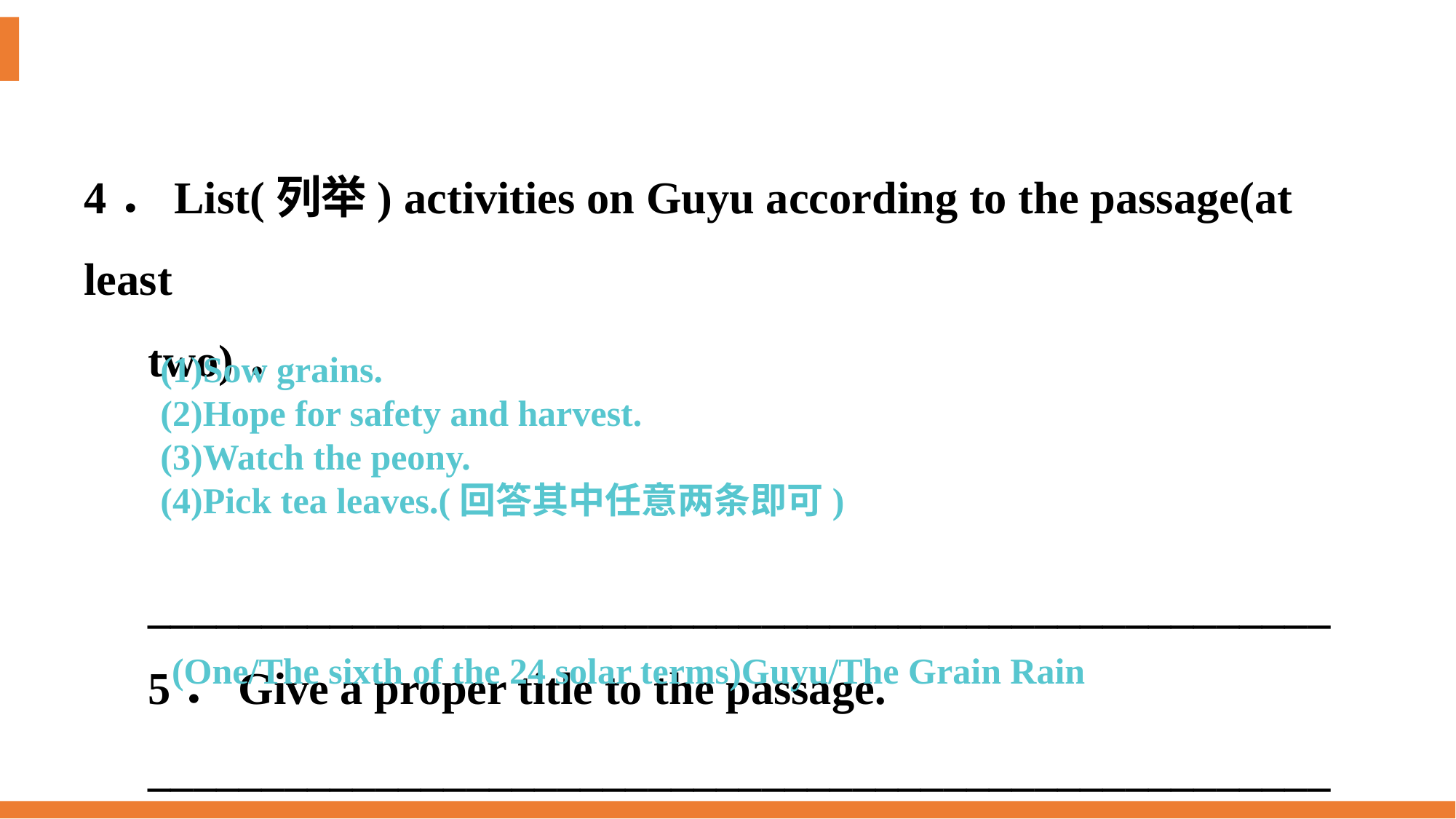

4．List(列举) activities on Guyu according to the passage(at least
two)．

____________________________________________________
5．Give a proper title to the passage.
____________________________________________________
(1)Sow grains.
(2)Hope for safety and harvest.
(3)Watch the peony.
(4)Pick tea leaves.(回答其中任意两条即可)
 (One/The sixth of the 24 solar terms)Guyu/The Grain Rain